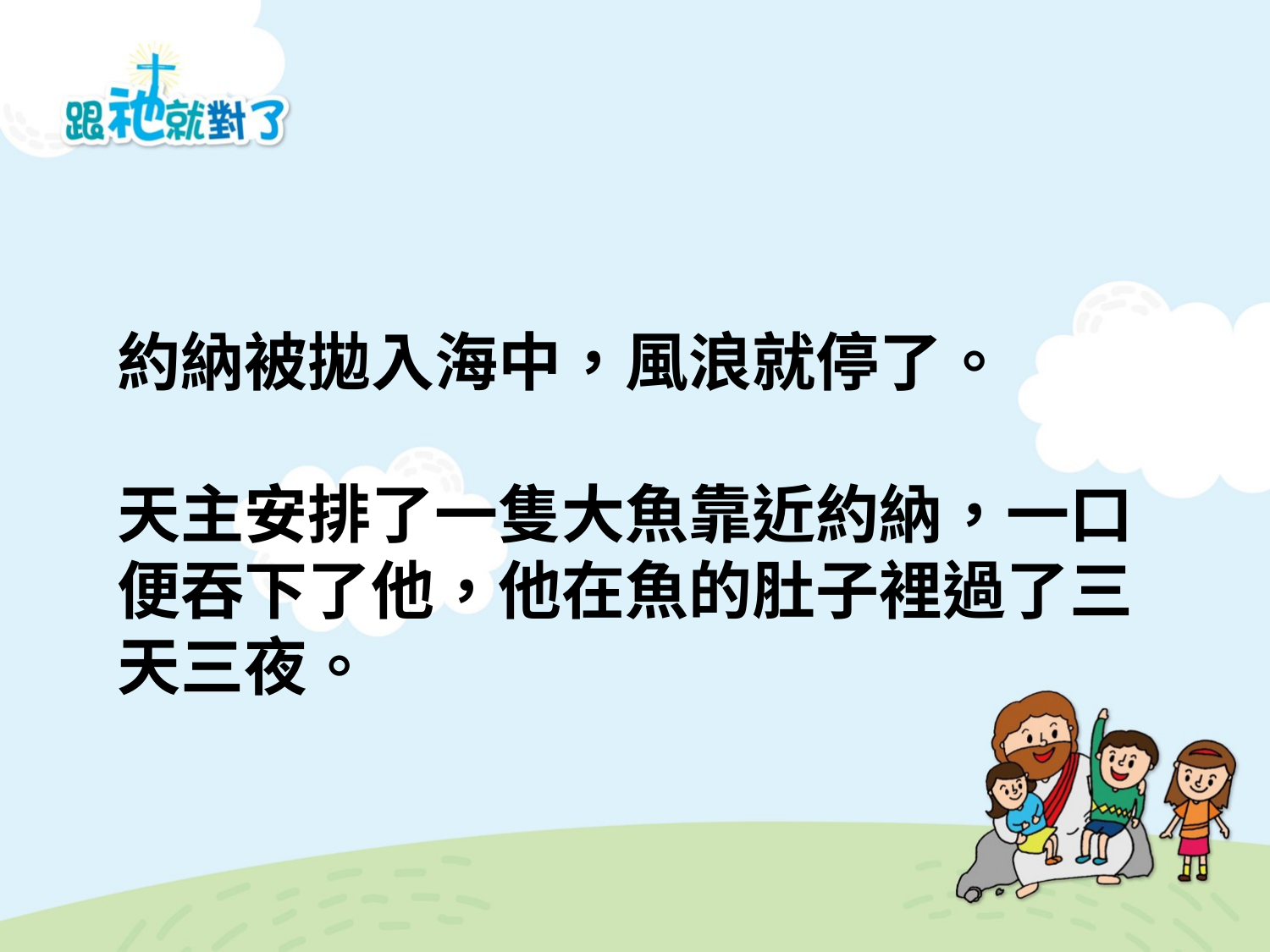

約納被拋入海中，風浪就停了。

天主安排了一隻大魚靠近約納，一口便吞下了他，他在魚的肚子裡過了三天三夜。